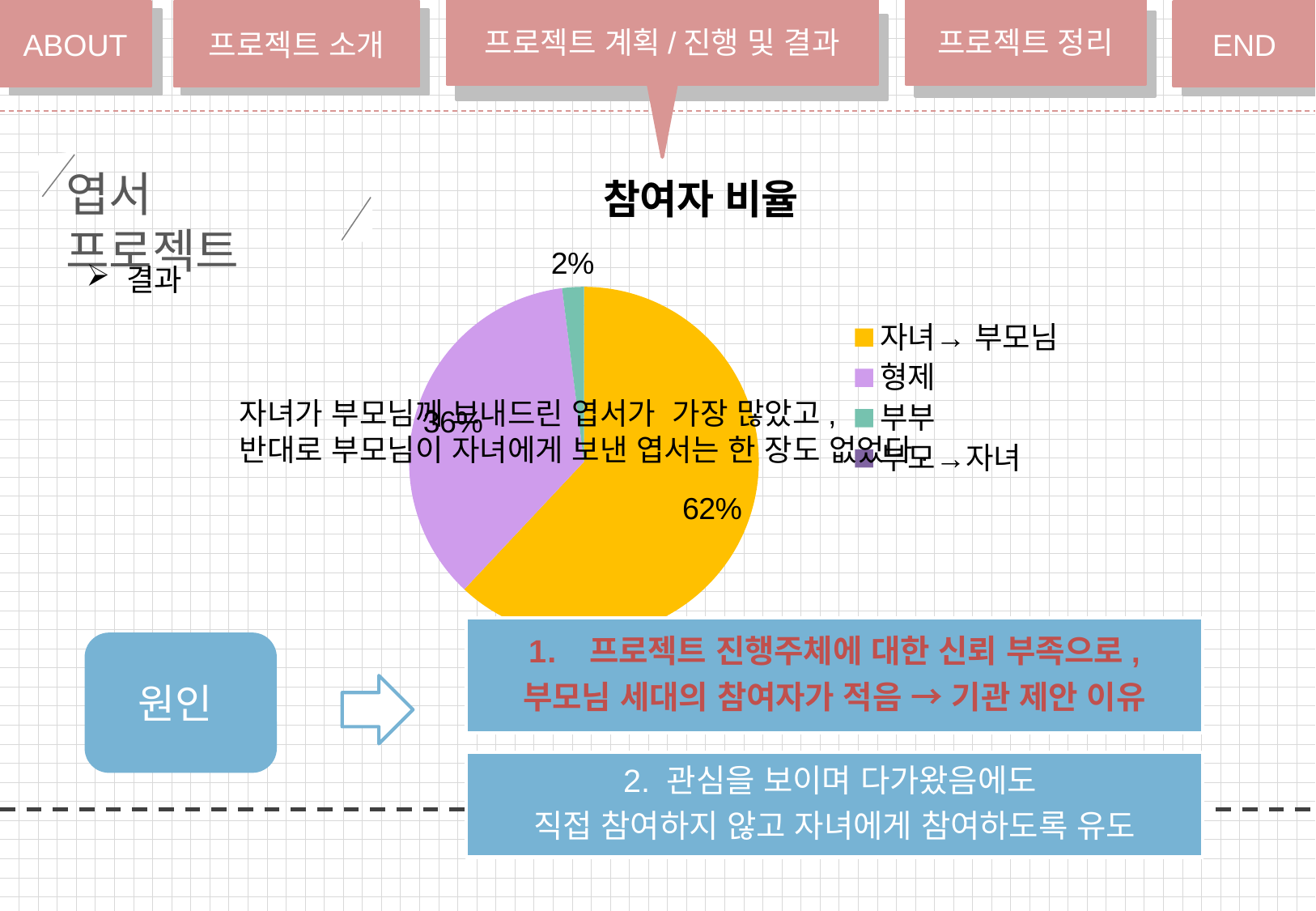

프로젝트 계획/진행 및 결과
프로젝트 정리
ABOUT
프젝트 소개
프로젝트 소개
END
ABOUT
22-25
50~
50~
22-25

### Chart:

| Category | 참여자 비율 |
|---|---|
| 자녀→ 부모님 | 62.0 |
| 형제 | 36.0 |
| 부부 | 2.0 |
| 부모→자녀 | 0.0 |
엽서 프로젝트

 결과
자녀가 부모님께 보내드린 엽서가  가장 많았고,
반대로 부모님이 자녀에게 보낸 엽서는 한 장도 없었다.

프로젝트 진행주체에 대한 신뢰 부족으로,
부모님 세대의 참여자가 적음 → 기관 제안 이유
원인

2. 관심을 보이며 다가왔음에도
직접 참여하지 않고 자녀에게 참여하도록 유도